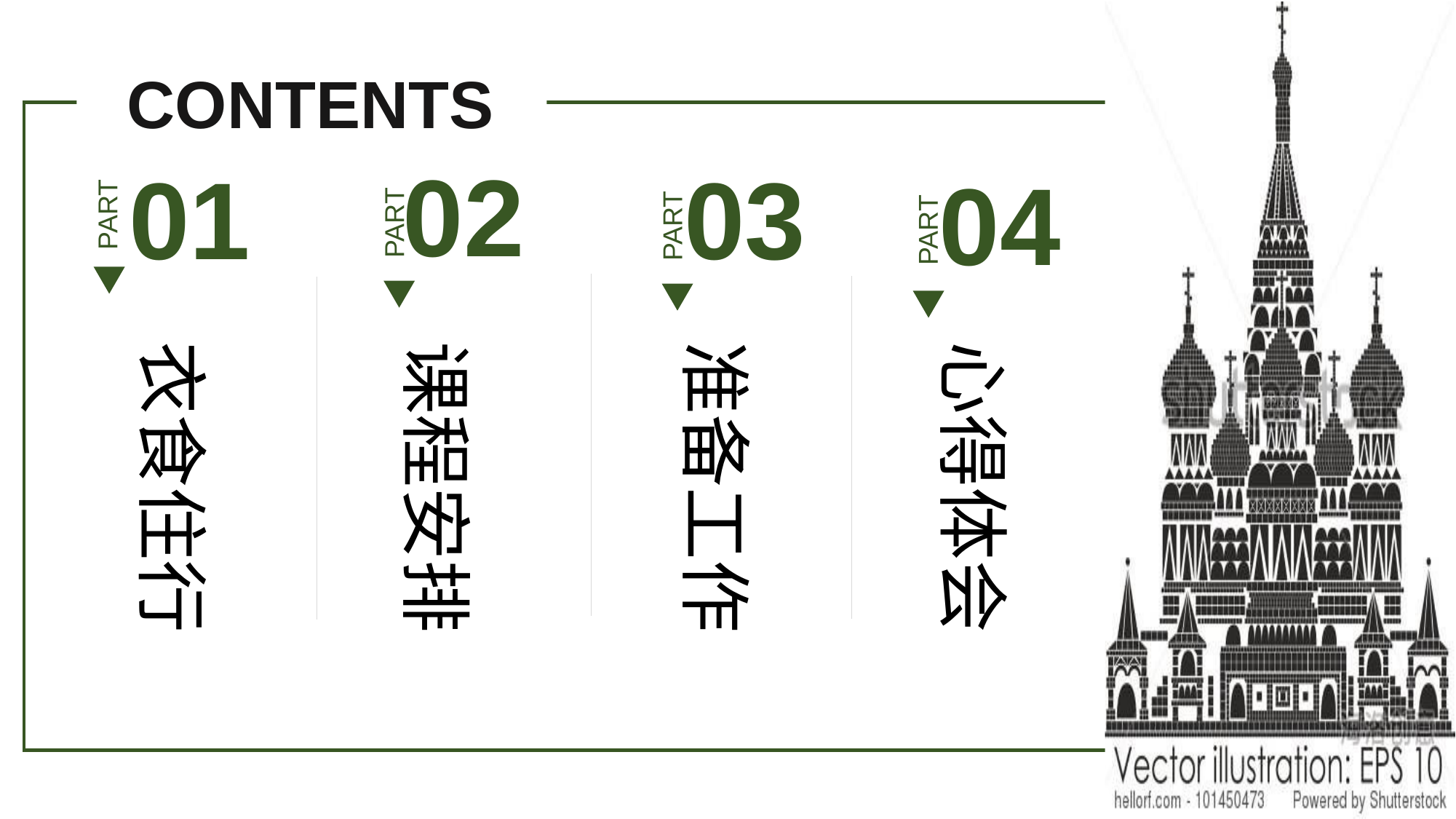

CONTENTS

02
01
03
04
PART
PART
PART
PART

衣食住行
课程安排
准备工作
心得体会